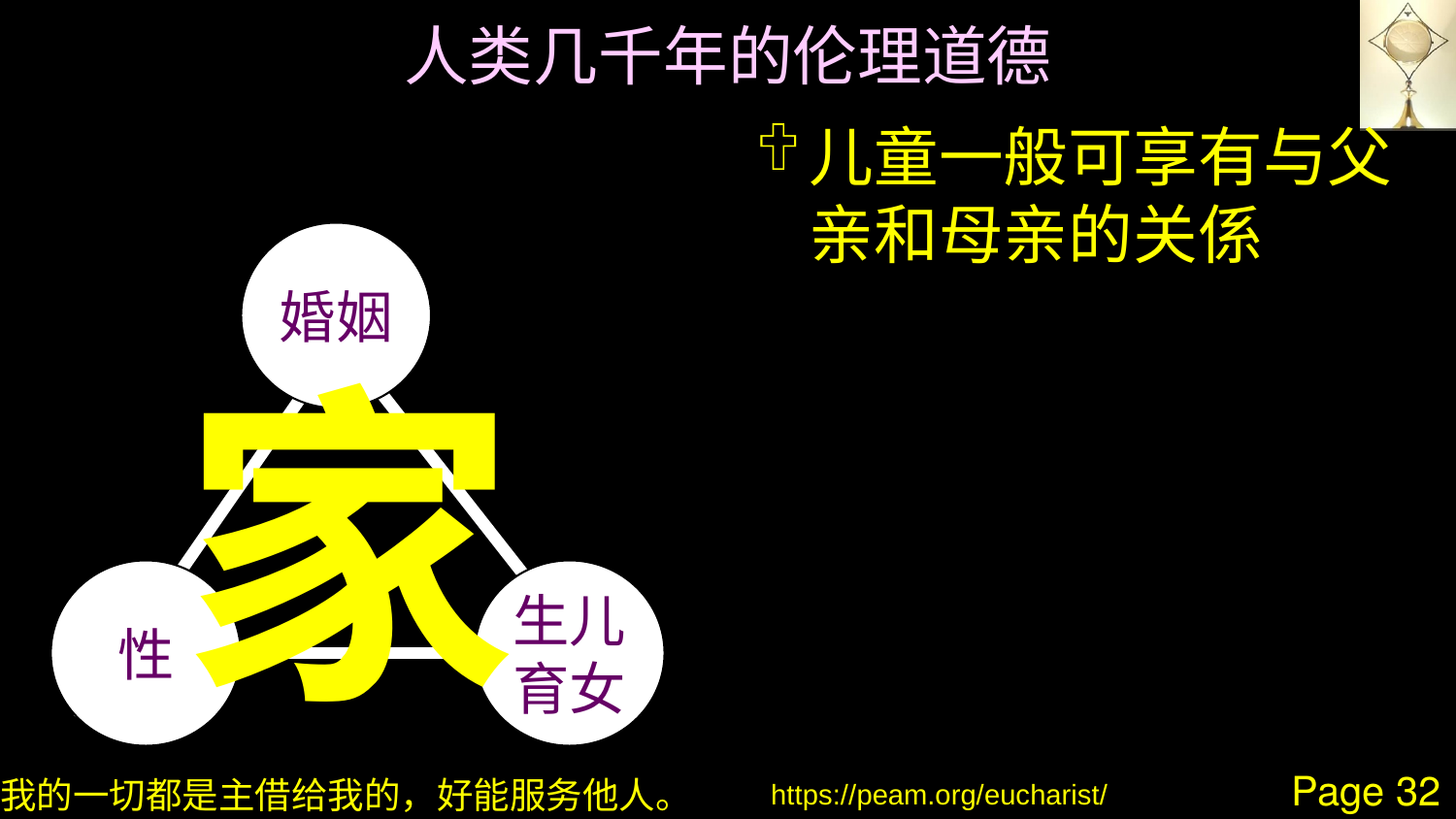

# 人类几千年的伦理道德

儿童一般可享有与父亲和母亲的关係
婚姻
家
性
生儿育女